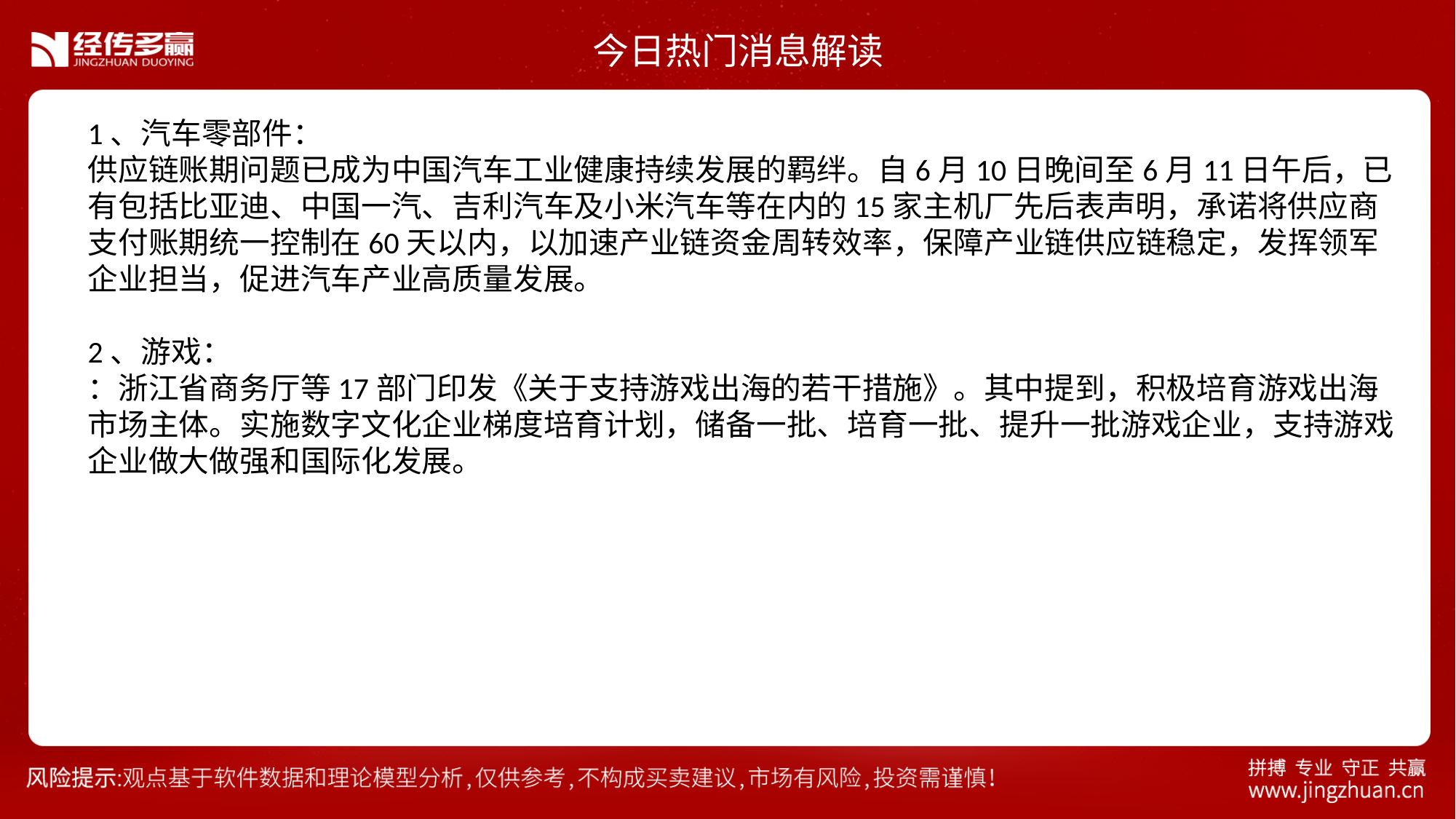

今日热门消息解读
1、汽车零部件：
供应链账期问题已成为中国汽车工业健康持续发展的羁绊。自6月10日晚间至6月11日午后，已有包括比亚迪、中国一汽、吉利汽车及小米汽车等在内的15家主机厂先后表声明，承诺将供应商支付账期统一控制在60天以内，以加速产业链资金周转效率，保障产业链供应链稳定，发挥领军企业担当，促进汽车产业高质量发展。

2、游戏：
：浙江省商务厅等17部门印发《关于支持游戏出海的若干措施》。其中提到，积极培育游戏出海市场主体。实施数字文化企业梯度培育计划，储备一批、培育一批、提升一批游戏企业，支持游戏企业做大做强和国际化发展。